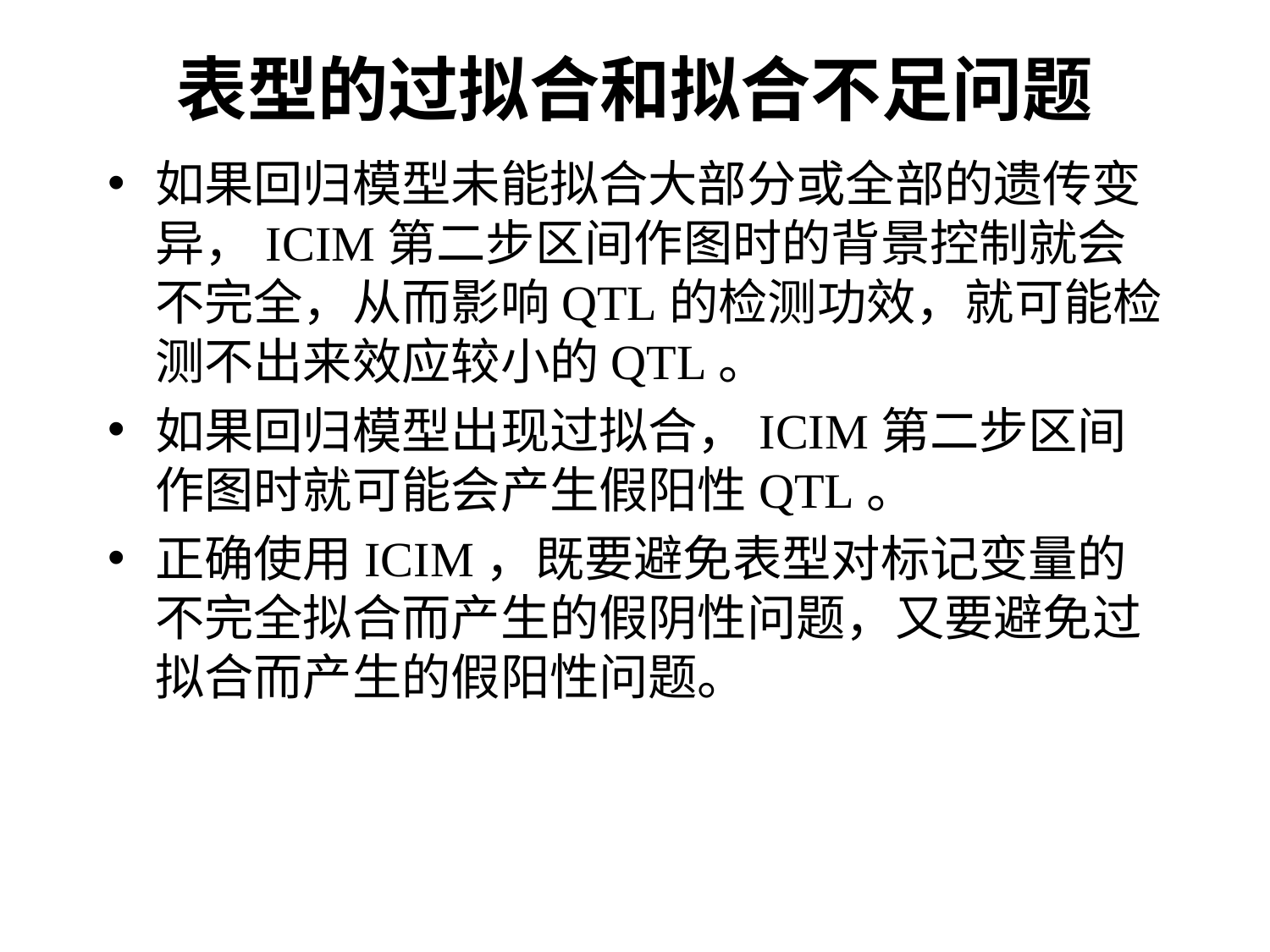

# 表型的过拟合和拟合不足问题
如果回归模型未能拟合大部分或全部的遗传变异，ICIM第二步区间作图时的背景控制就会不完全，从而影响QTL的检测功效，就可能检测不出来效应较小的QTL。
如果回归模型出现过拟合，ICIM第二步区间作图时就可能会产生假阳性QTL。
正确使用ICIM，既要避免表型对标记变量的不完全拟合而产生的假阴性问题，又要避免过拟合而产生的假阳性问题。